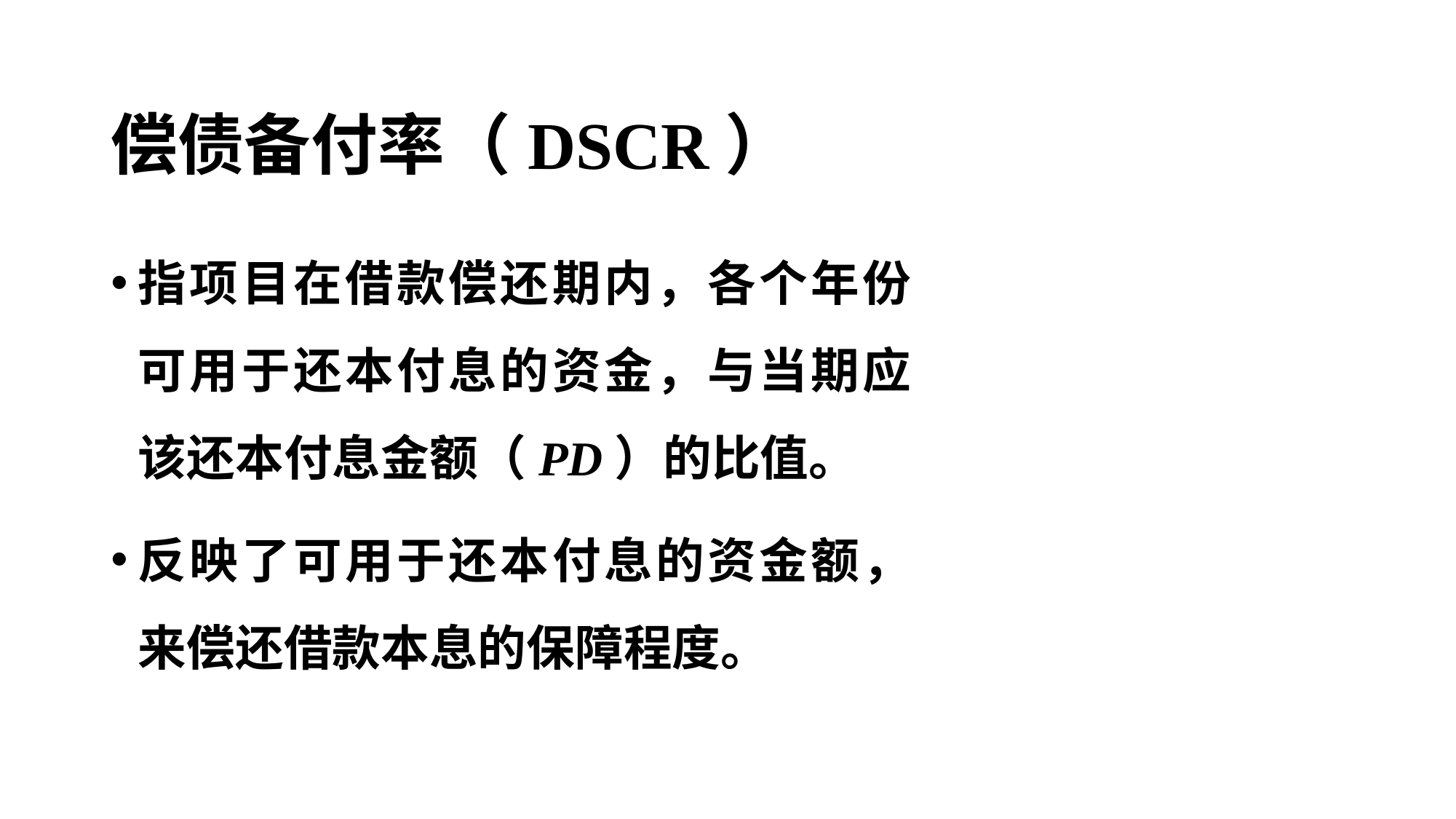

# 偿债备付率（DSCR）
指项目在借款偿还期内，各个年份可用于还本付息的资金，与当期应该还本付息金额（PD）的比值。
反映了可用于还本付息的资金额，来偿还借款本息的保障程度。